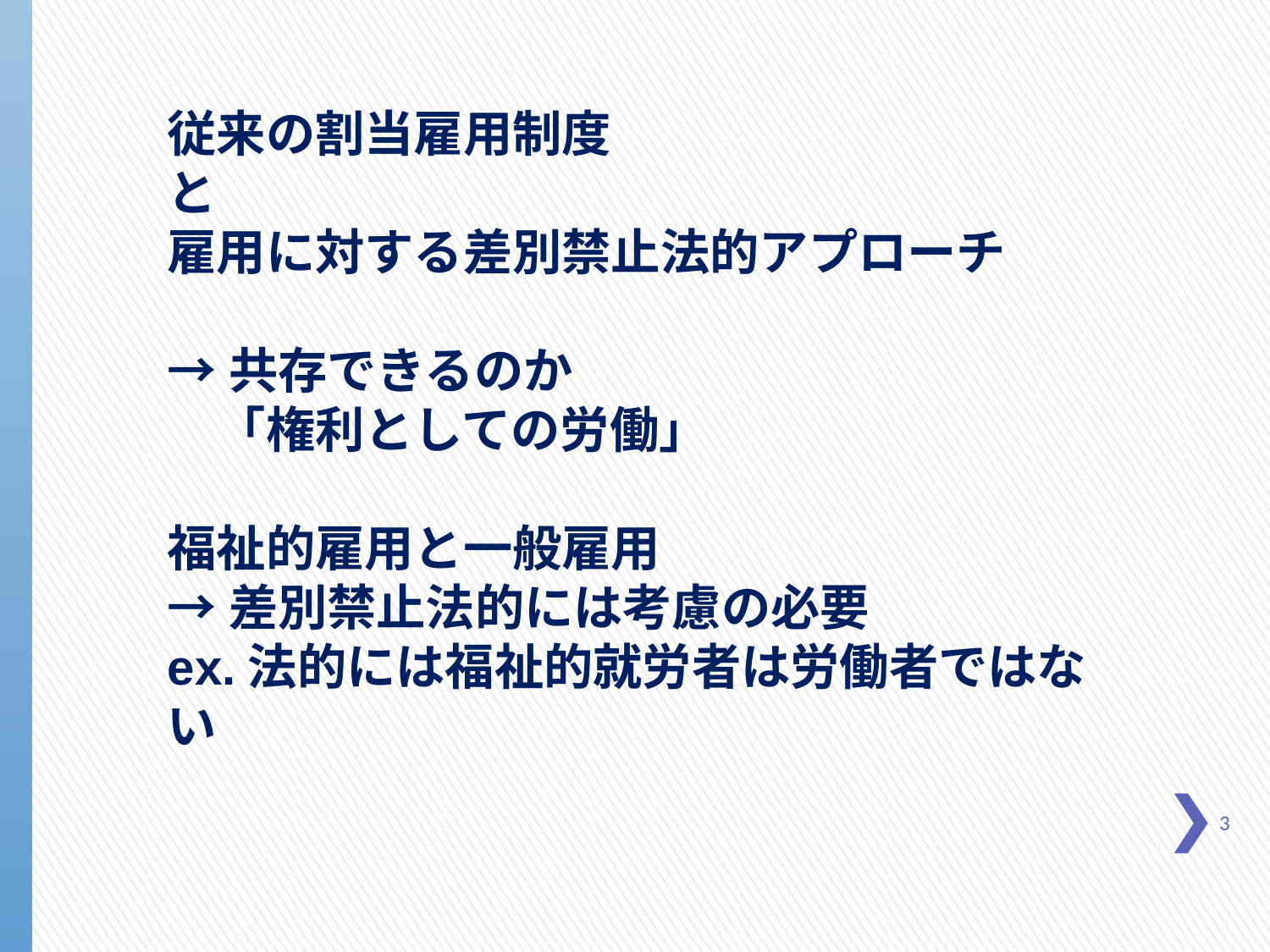

従来の割当雇用制度
と
雇用に対する差別禁止法的アプローチ

→共存できるのか
　「権利としての労働」

福祉的雇用と一般雇用
→差別禁止法的には考慮の必要
ex.法的には福祉的就労者は労働者ではない

3